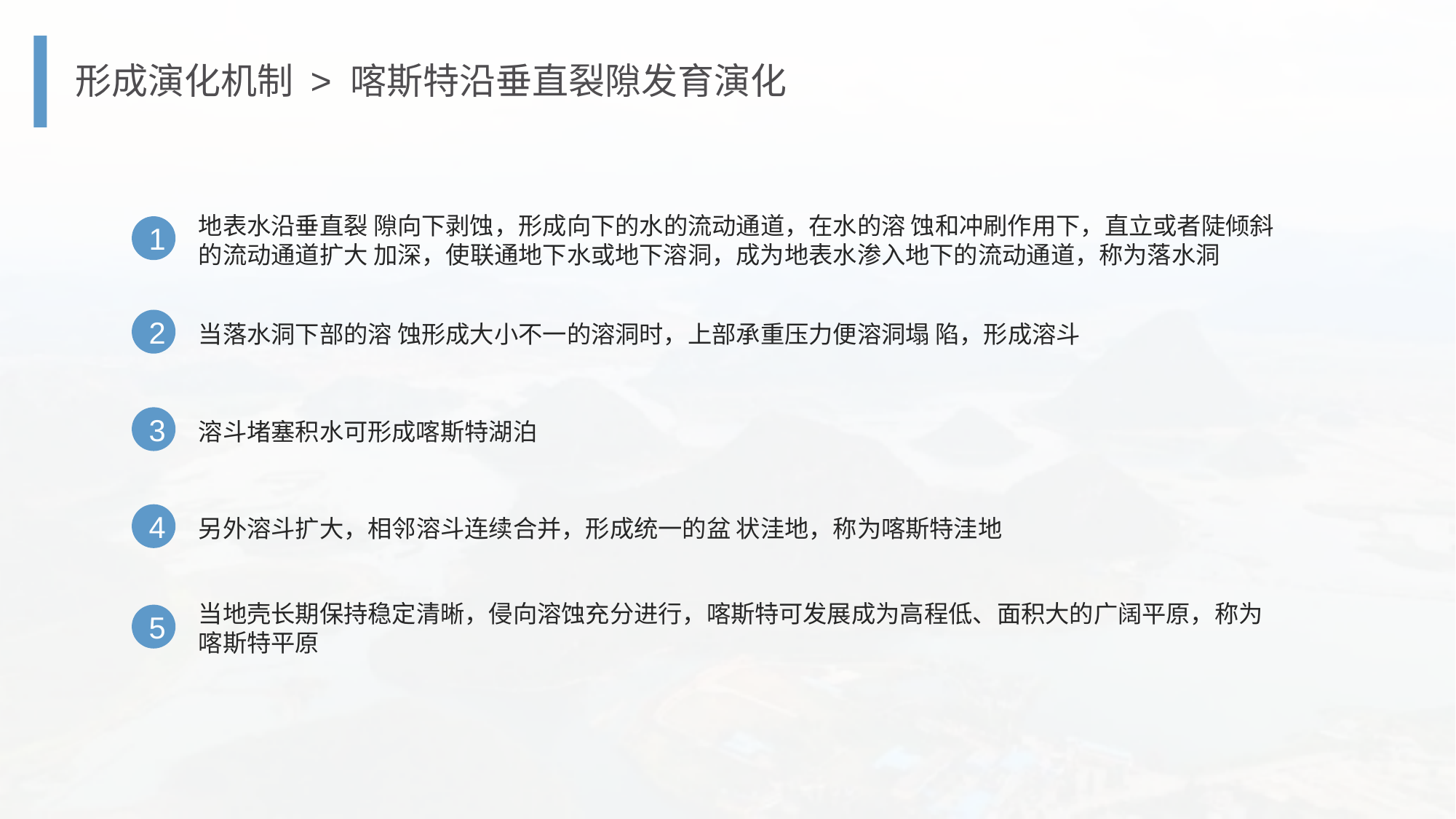

形成演化机制 > 喀斯特沿垂直裂隙发育演化
地表水沿垂直裂 隙向下剥蚀，形成向下的水的流动通道，在水的溶 蚀和冲刷作用下，直立或者陡倾斜的流动通道扩大 加深，使联通地下水或地下溶洞，成为地表水渗入地下的流动通道，称为落水洞
1
2
当落水洞下部的溶 蚀形成大小不一的溶洞时，上部承重压力便溶洞塌 陷，形成溶斗
3
溶斗堵塞积水可形成喀斯特湖泊
4
另外溶斗扩大，相邻溶斗连续合并，形成统一的盆 状洼地，称为喀斯特洼地
当地壳长期保持稳定清晰，侵向溶蚀充分进行，喀斯特可发展成为高程低、面积大的广阔平原，称为喀斯特平原
5